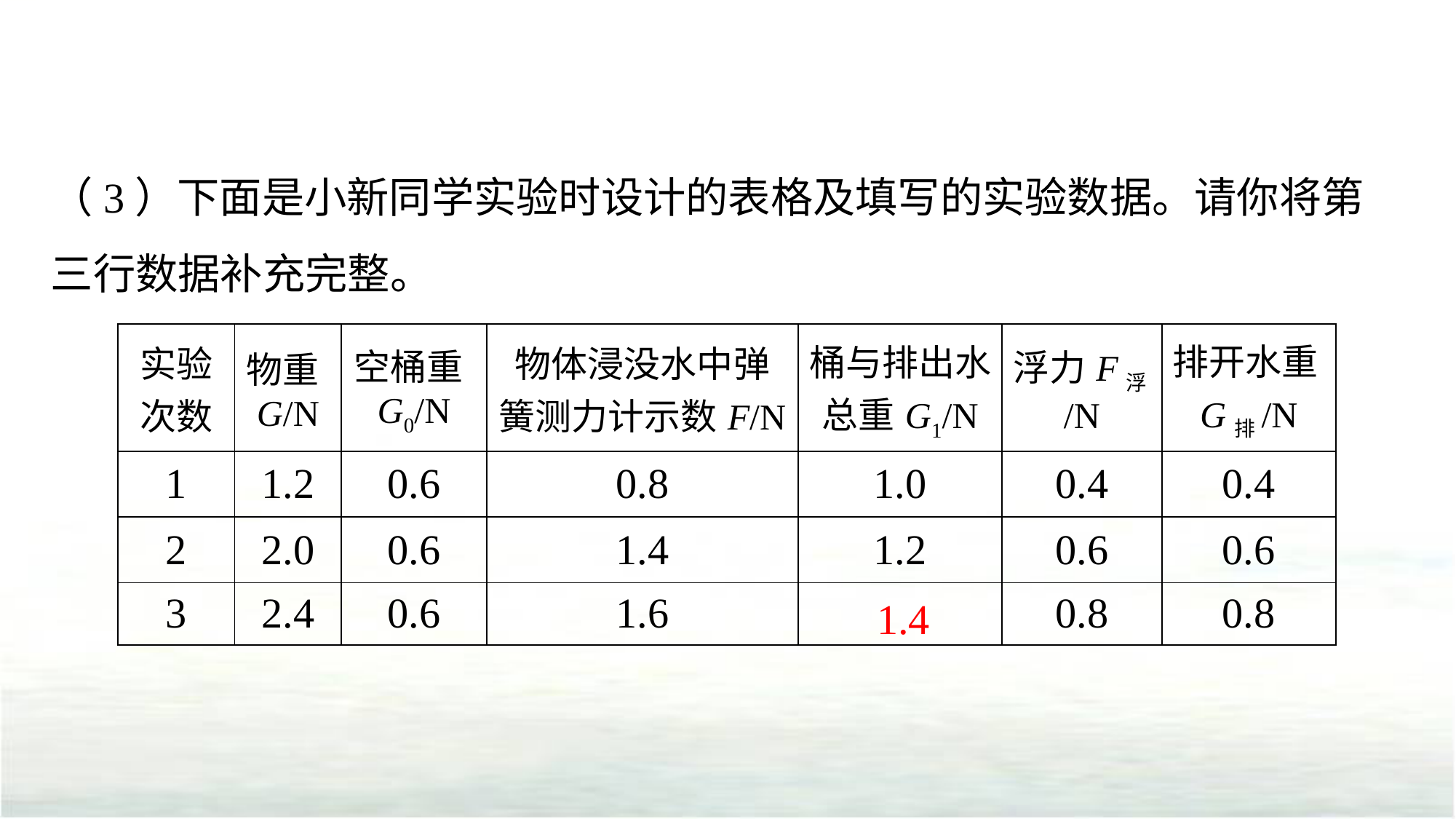

（3）下面是小新同学实验时设计的表格及填写的实验数据。请你将第三行数据补充完整。
| 实验次数 | 物重G/N | 空桶重G0/N | 物体浸没水中弹簧测力计示数F/N | 桶与排出水总重G1/N | 浮力F浮/N | 排开水重G排/N |
| --- | --- | --- | --- | --- | --- | --- |
| 1 | 1.2 | 0.6 | 0.8 | 1.0 | 0.4 | 0.4 |
| 2 | 2.0 | 0.6 | 1.4 | 1.2 | 0.6 | 0.6 |
| 3 | 2.4 | 0.6 | 1.6 |  | 0.8 | 0.8 |
1.4